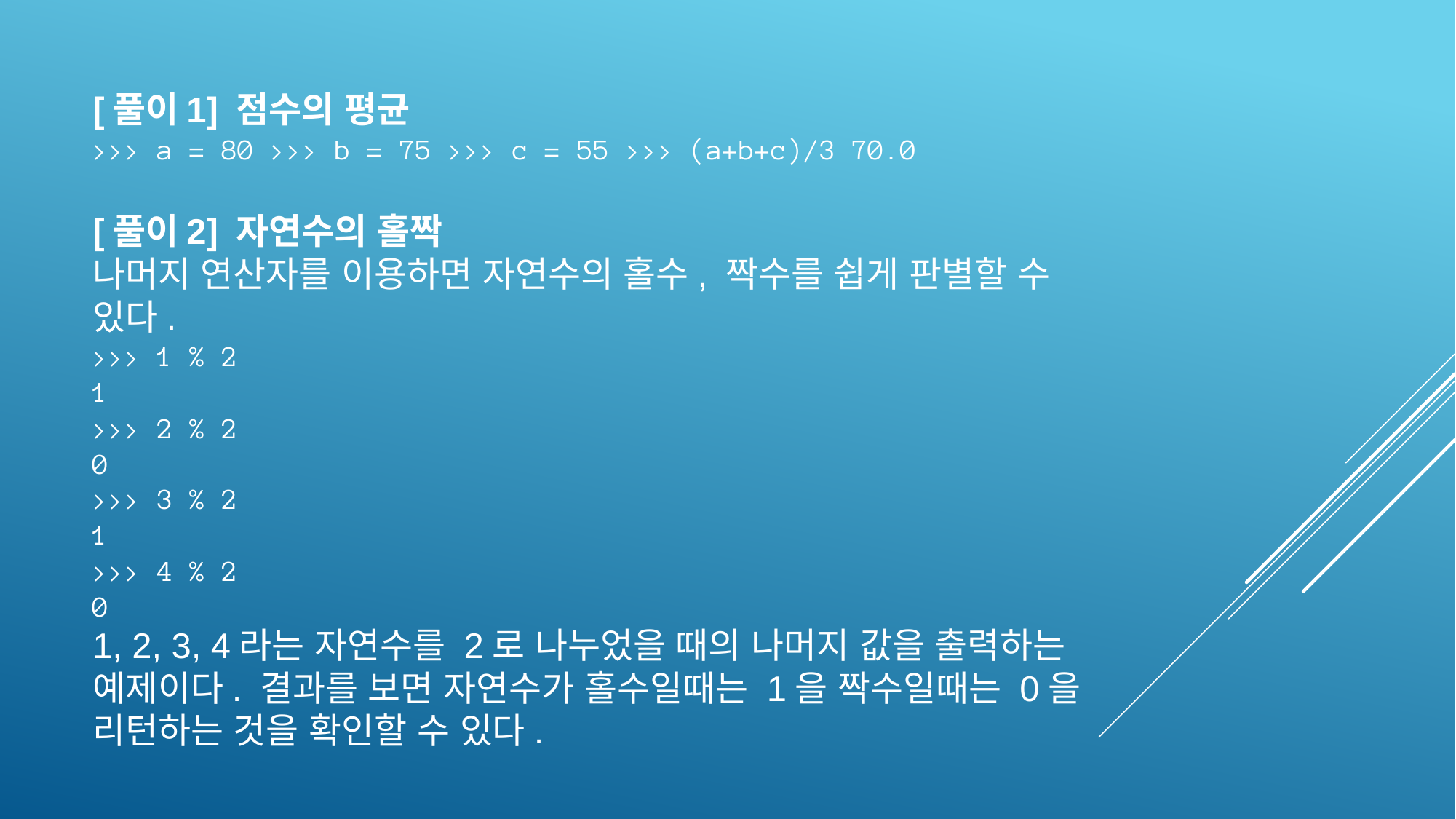

[풀이1] 점수의 평균
>>> a = 80 >>> b = 75 >>> c = 55 >>> (a+b+c)/3 70.0
[풀이2] 자연수의 홀짝
나머지 연산자를 이용하면 자연수의 홀수, 짝수를 쉽게 판별할 수 있다.
>>> 1 % 2
1
>>> 2 % 2
0
>>> 3 % 2
1
>>> 4 % 2
0
1, 2, 3, 4라는 자연수를 2로 나누었을 때의 나머지 값을 출력하는 예제이다. 결과를 보면 자연수가 홀수일때는 1을 짝수일때는 0을 리턴하는 것을 확인할 수 있다.